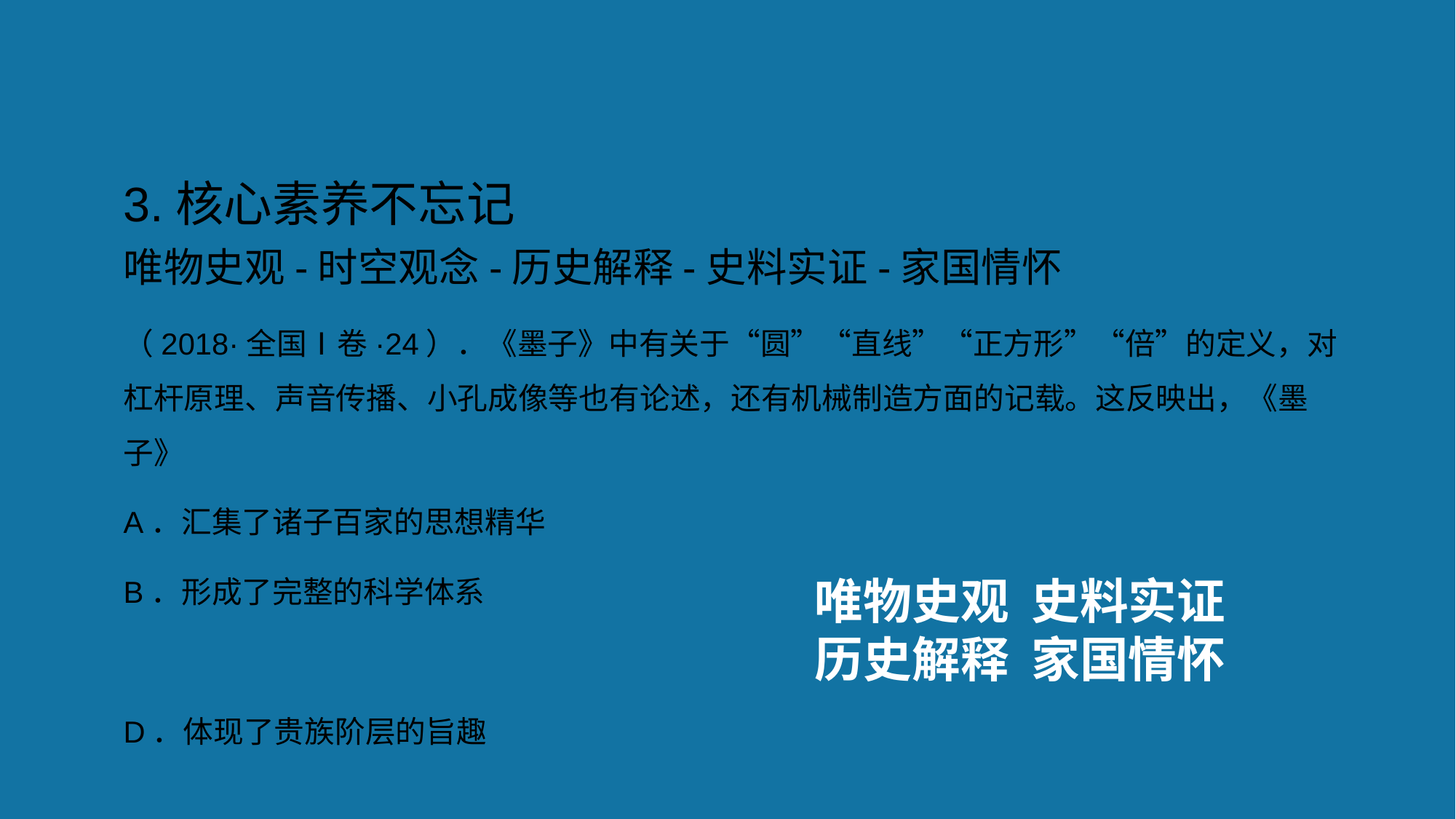

三、研读考试说明，理解其中深意
3.核心素养不忘记
唯物史观-时空观念-历史解释-史料实证-家国情怀
（2018·全国Ⅰ卷·24）．《墨子》中有关于“圆”“直线”“正方形”“倍”的定义，对杠杆原理、声音传播、小孔成像等也有论述，还有机械制造方面的记载。这反映出，《墨子》
A．汇集了诸子百家的思想精华
B．形成了完整的科学体系
C．包含了劳动人民智慧的结晶
D．体现了贵族阶层的旨趣
唯物史观  史料实证
历史解释  家国情怀